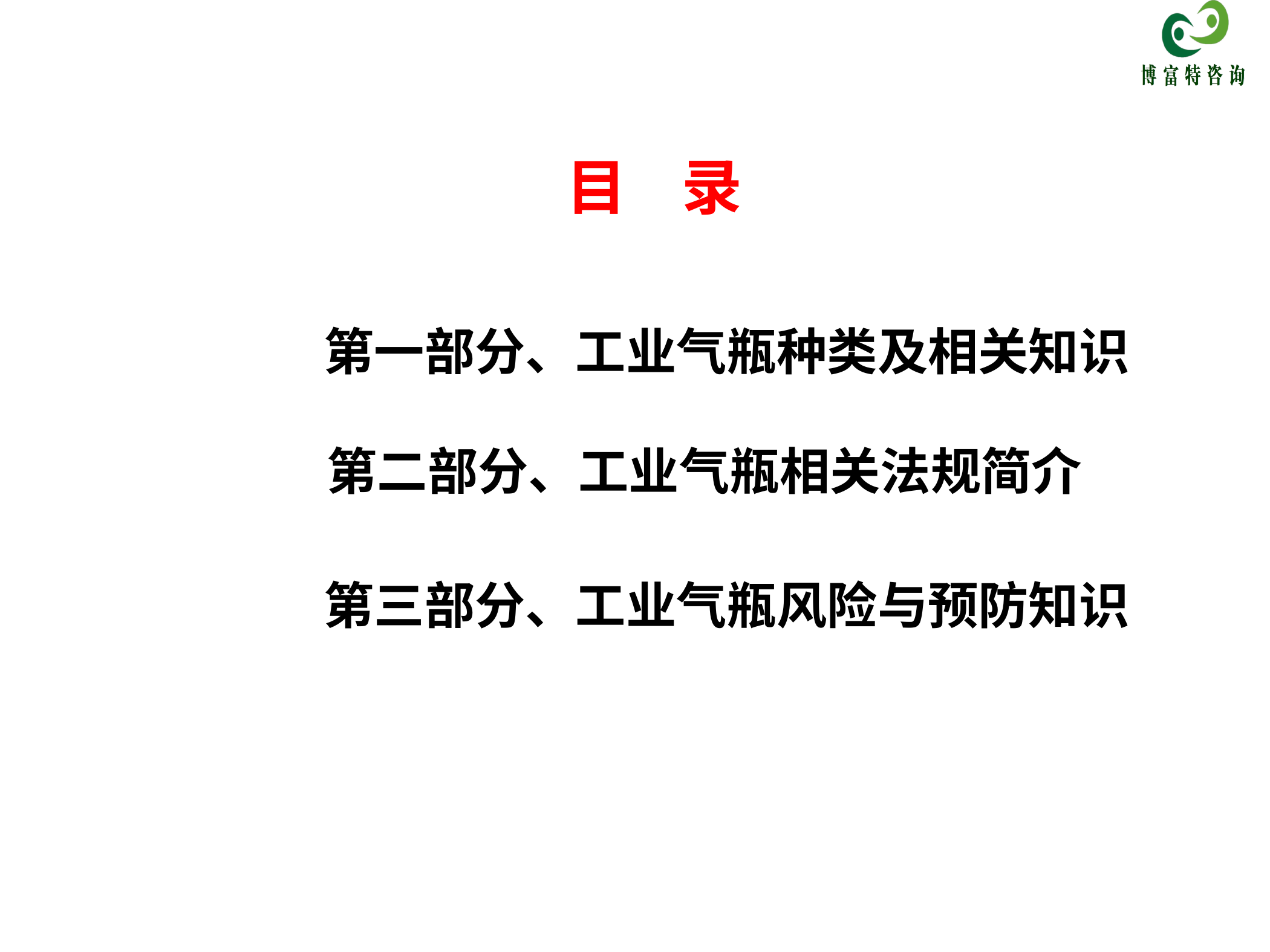

目    录

第一部分、工业气瓶种类及相关知识
第二部分、工业气瓶相关法规简介
第三部分、工业气瓶风险与预防知识